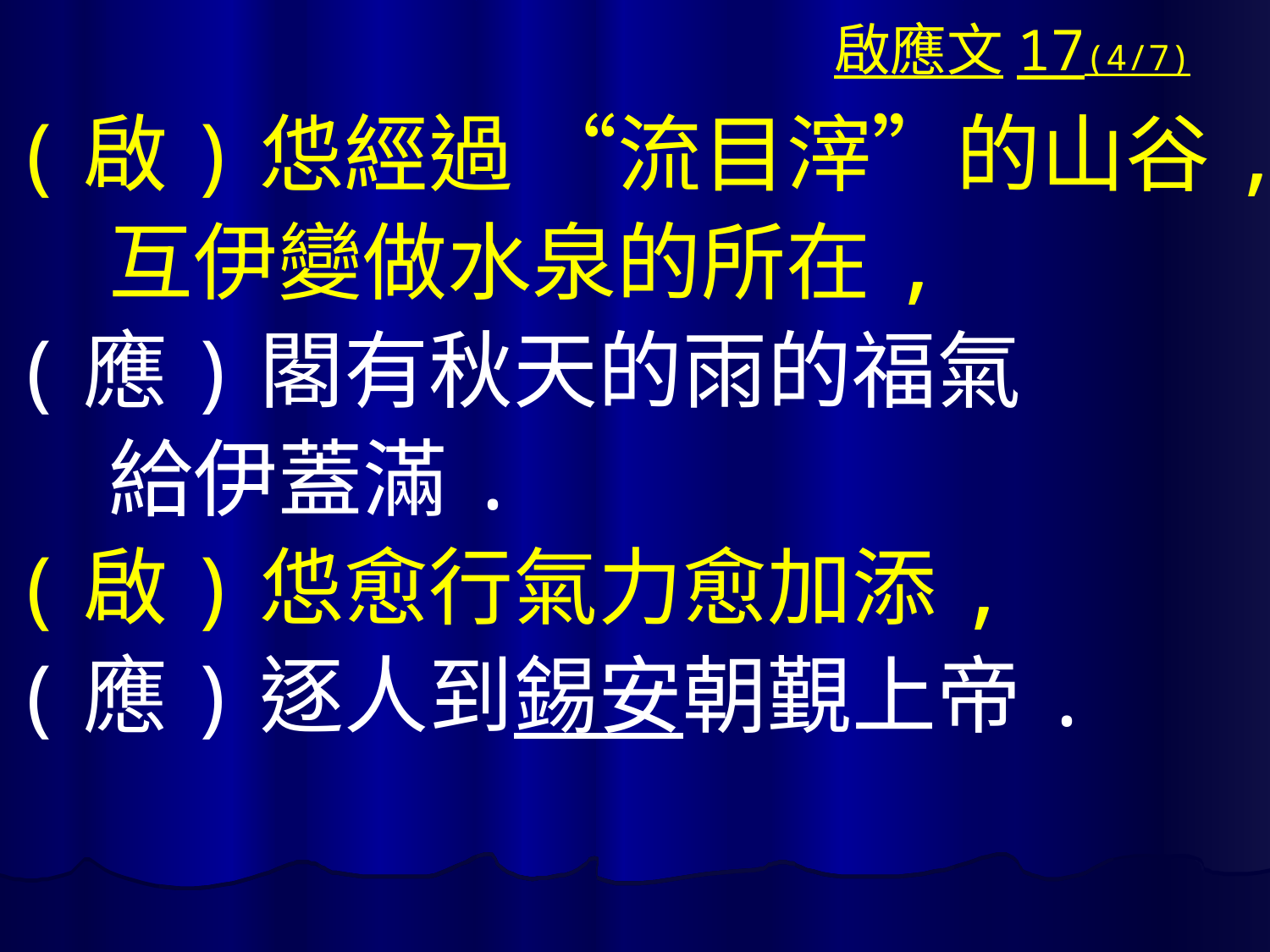

# 啟應文17(4/7)
(啟)怹經過 “流目滓”的山谷,
    互伊變做水泉的所在,
(應)閣有秋天的雨的福氣
    給伊蓋滿.
(啟)怹愈行氣力愈加添,
(應)逐人到錫安朝覲上帝.